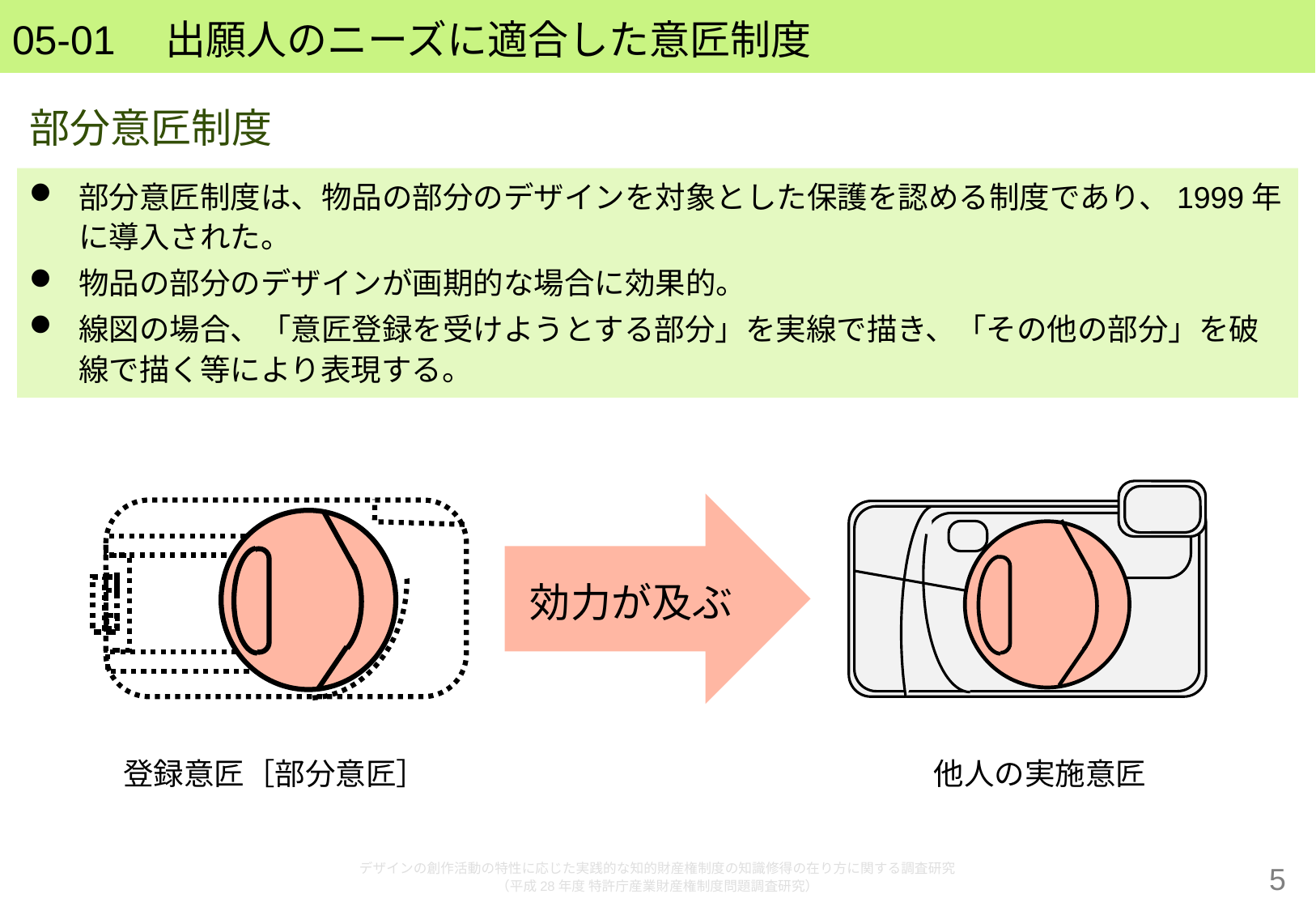

# 05-01　出願人のニーズに適合した意匠制度
部分意匠制度
部分意匠制度は、物品の部分のデザインを対象とした保護を認める制度であり、1999年に導入された。
物品の部分のデザインが画期的な場合に効果的。
線図の場合、「意匠登録を受けようとする部分」を実線で描き、「その他の部分」を破線で描く等により表現する。

効力が及ぶ

登録意匠［部分意匠］
他人の実施意匠
デザインの創作活動の特性に応じた実践的な知的財産権制度の知識修得の在り方に関する調査研究
（平成28年度 特許庁産業財産権制度問題調査研究）
5